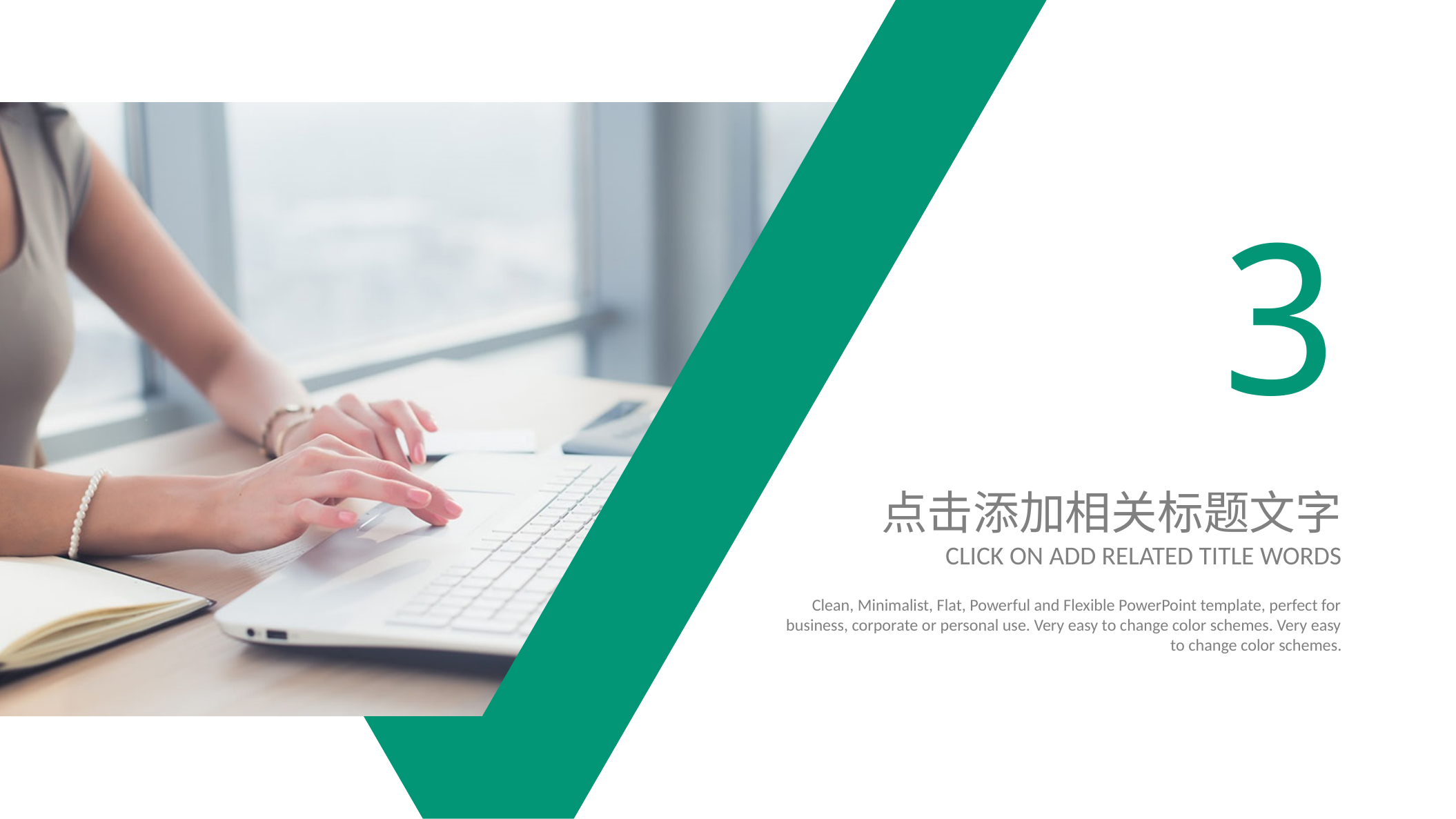

3
点击添加相关标题文字
CLICK ON ADD RELATED TITLE WORDS
Clean, Minimalist, Flat, Powerful and Flexible PowerPoint template, perfect for business, corporate or personal use. Very easy to change color schemes. Very easy to change color schemes.